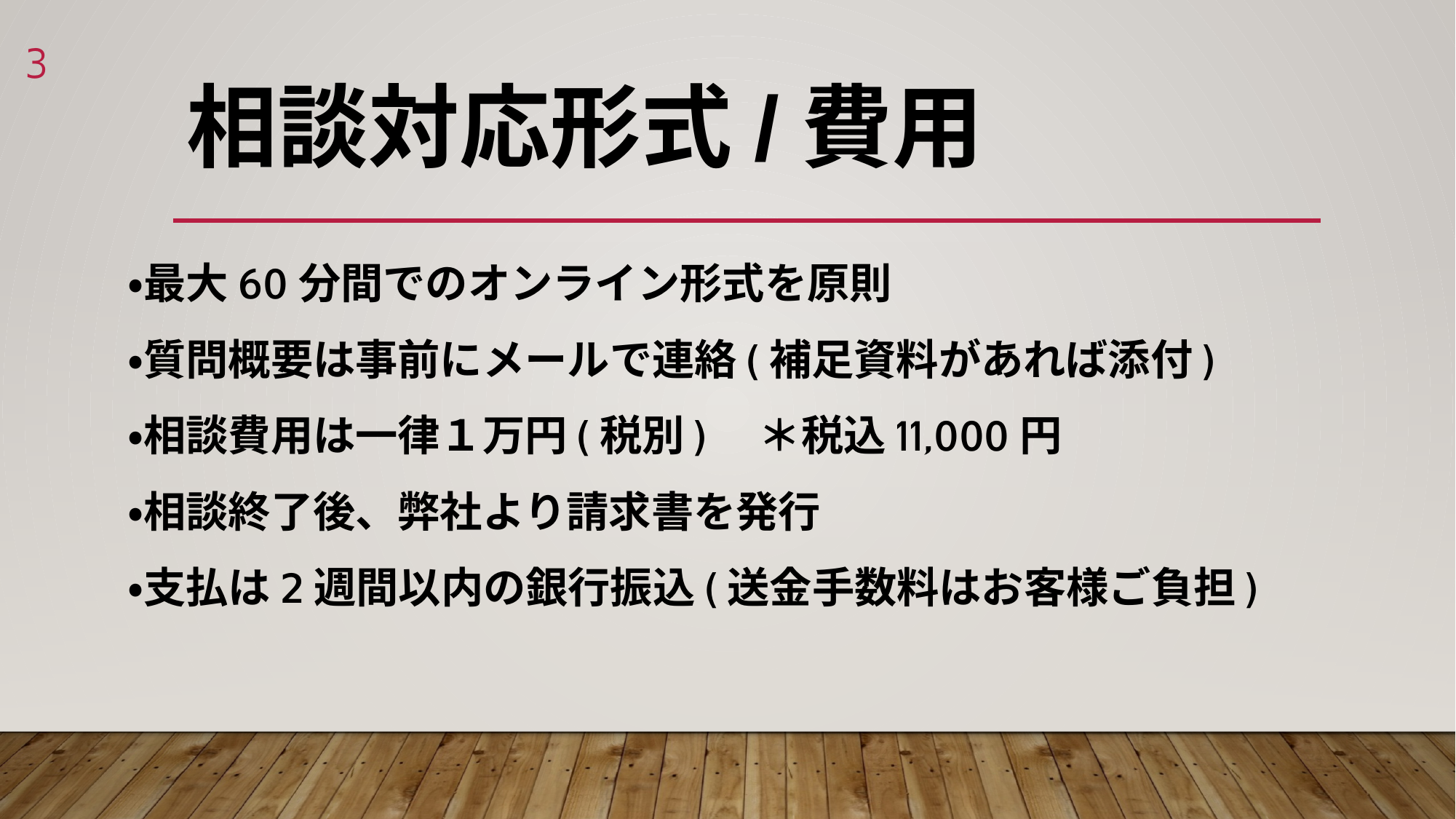

3
# 相談対応形式/費用
・最大60分間でのオンライン形式を原則
・質問概要は事前にメールで連絡(補足資料があれば添付)
・相談費用は一律１万円(税別)　＊税込11,000円
・相談終了後、弊社より請求書を発行
・支払は2週間以内の銀行振込(送金手数料はお客様ご負担)